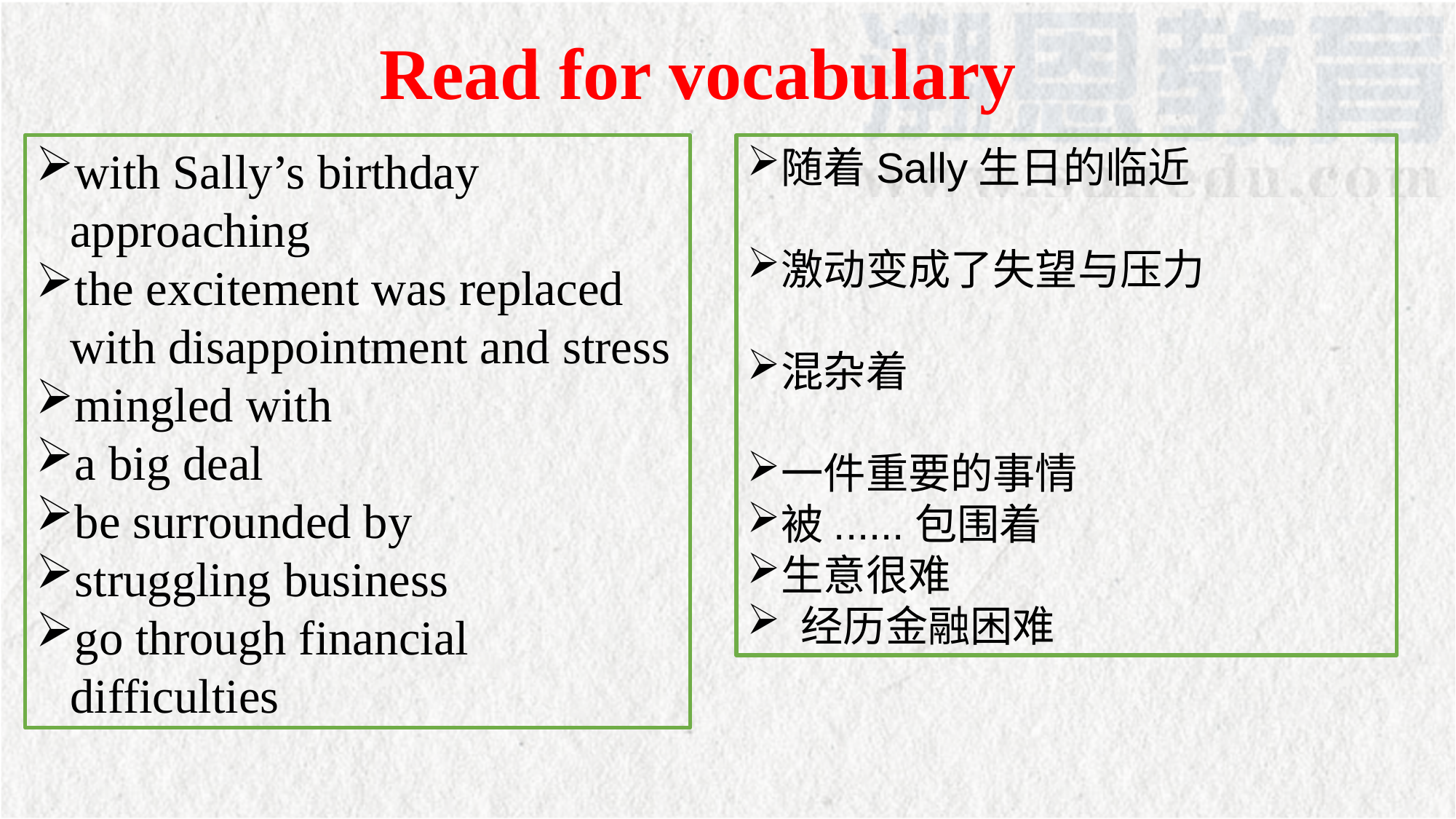

Read for vocabulary
with Sally’s birthday approaching
the excitement was replaced with disappointment and stress
mingled with
a big deal
be surrounded by
struggling business
go through financial difficulties
随着Sally生日的临近

激动变成了失望与压力

混杂着

一件重要的事情
被......包围着
生意很难
 经历金融困难